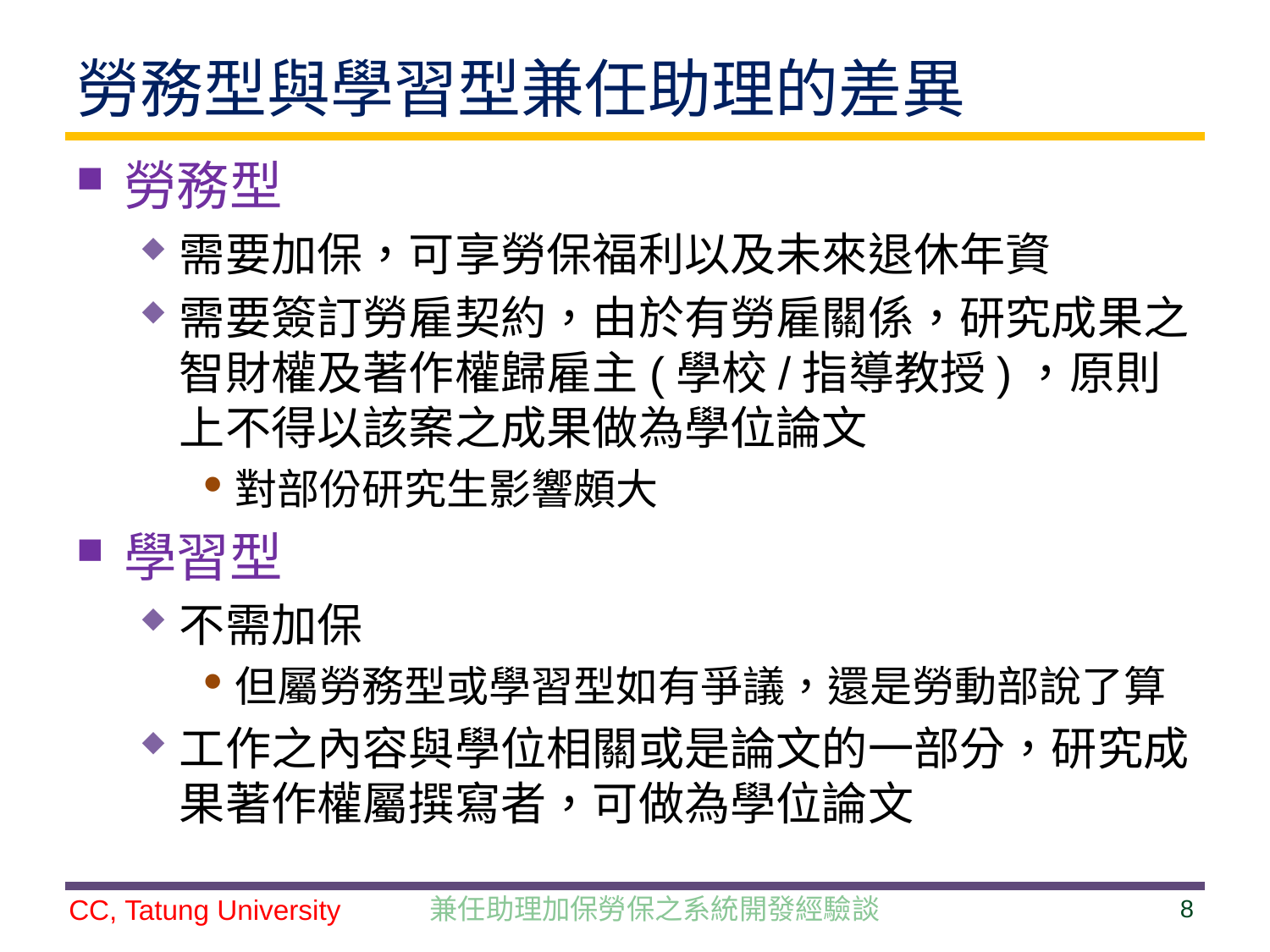

# 勞務型與學習型兼任助理的差異
勞務型
需要加保，可享勞保福利以及未來退休年資
需要簽訂勞雇契約，由於有勞雇關係，研究成果之智財權及著作權歸雇主(學校/指導教授)，原則上不得以該案之成果做為學位論文
對部份研究生影響頗大
學習型
不需加保
但屬勞務型或學習型如有爭議，還是勞動部說了算
工作之內容與學位相關或是論文的一部分，研究成果著作權屬撰寫者，可做為學位論文
兼任助理加保勞保之系統開發經驗談
8